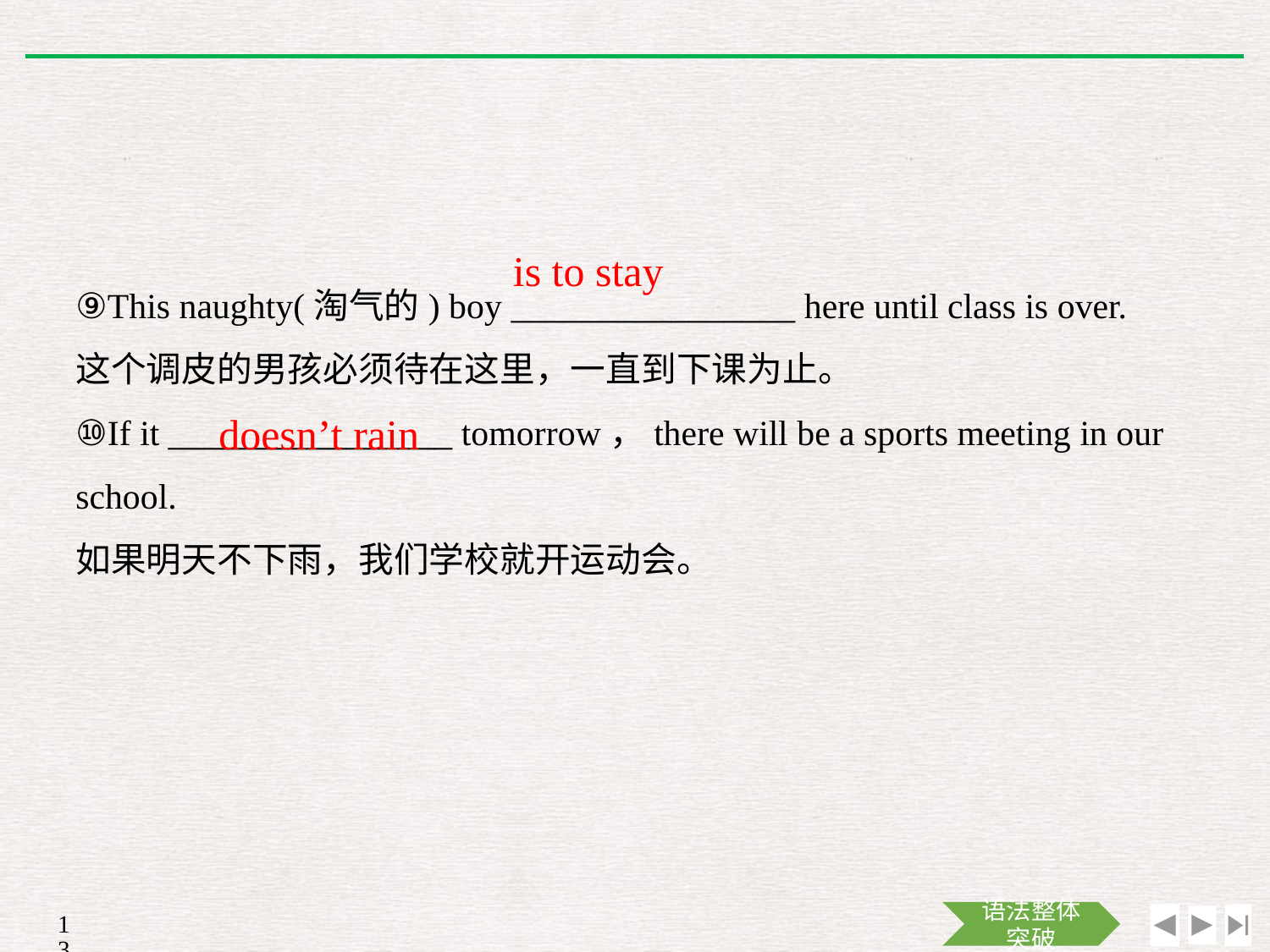

is to stay
⑨This naughty(淘气的) boy ________________ here until class is over.
这个调皮的男孩必须待在这里，一直到下课为止。
⑩If it ________________ tomorrow，there will be a sports meeting in our school.
如果明天不下雨，我们学校就开运动会。
doesn’t rain